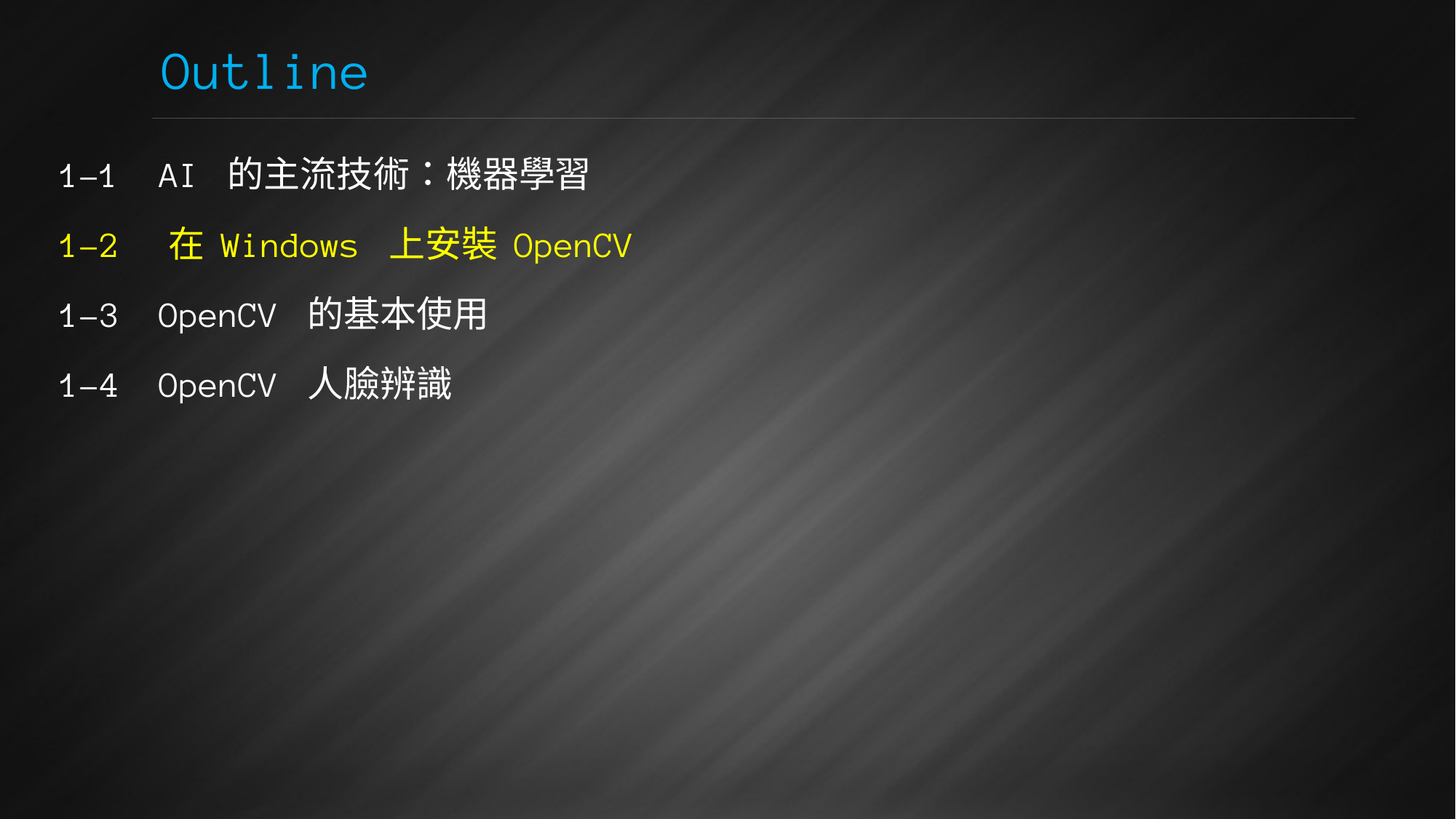

# Outline
1-1  AI 的主流技術：機器學習
1-2  在 Windows 上安裝 OpenCV
1-3  OpenCV 的基本使用
1-4  OpenCV 人臉辨識